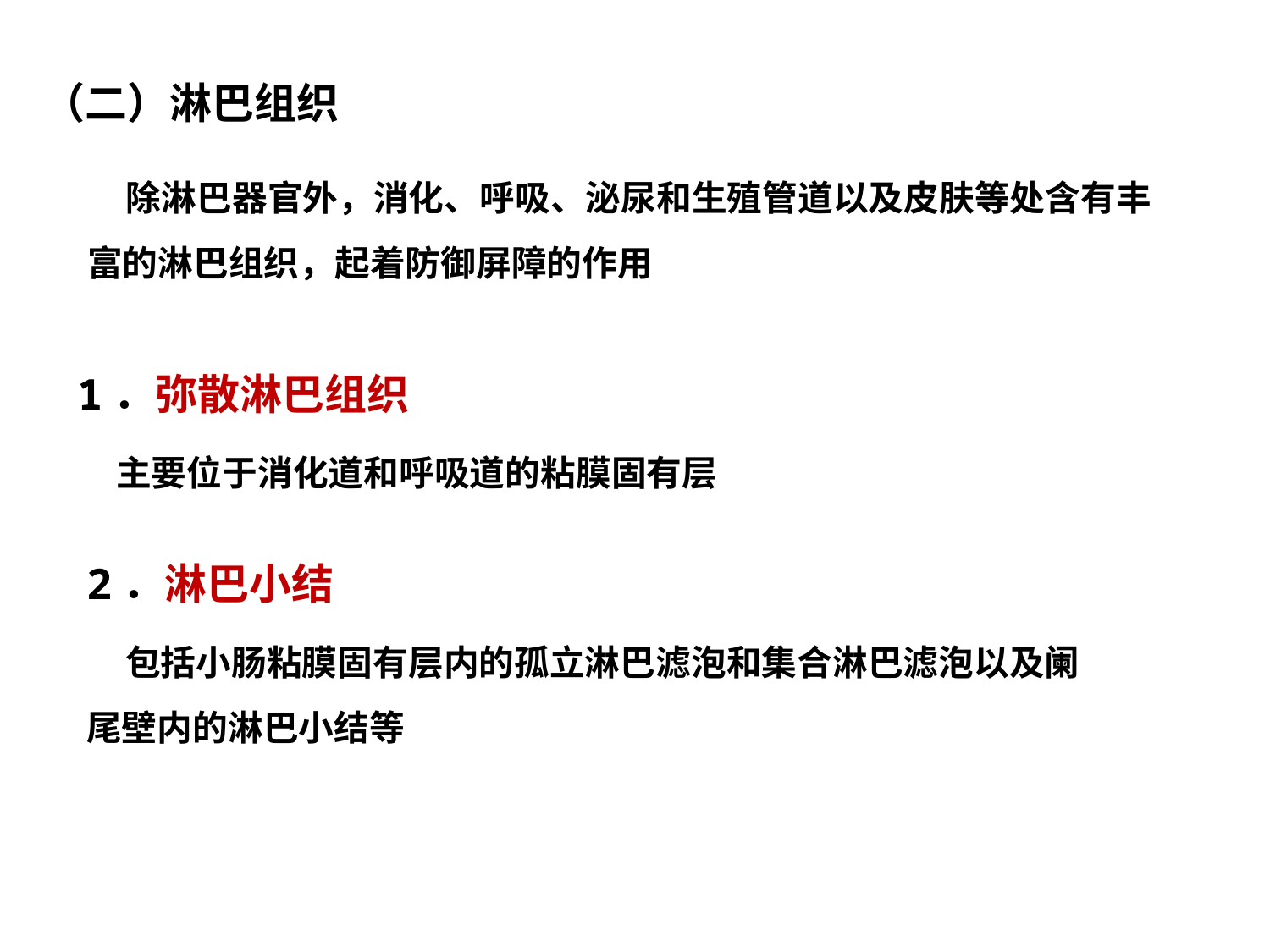

（二）淋巴组织
   除淋巴器官外，消化、呼吸、泌尿和生殖管道以及皮肤等处含有丰富的淋巴组织，起着防御屏障的作用
1．弥散淋巴组织
   主要位于消化道和呼吸道的粘膜固有层
2．淋巴小结
   包括小肠粘膜固有层内的孤立淋巴滤泡和集合淋巴滤泡以及阑尾壁内的淋巴小结等